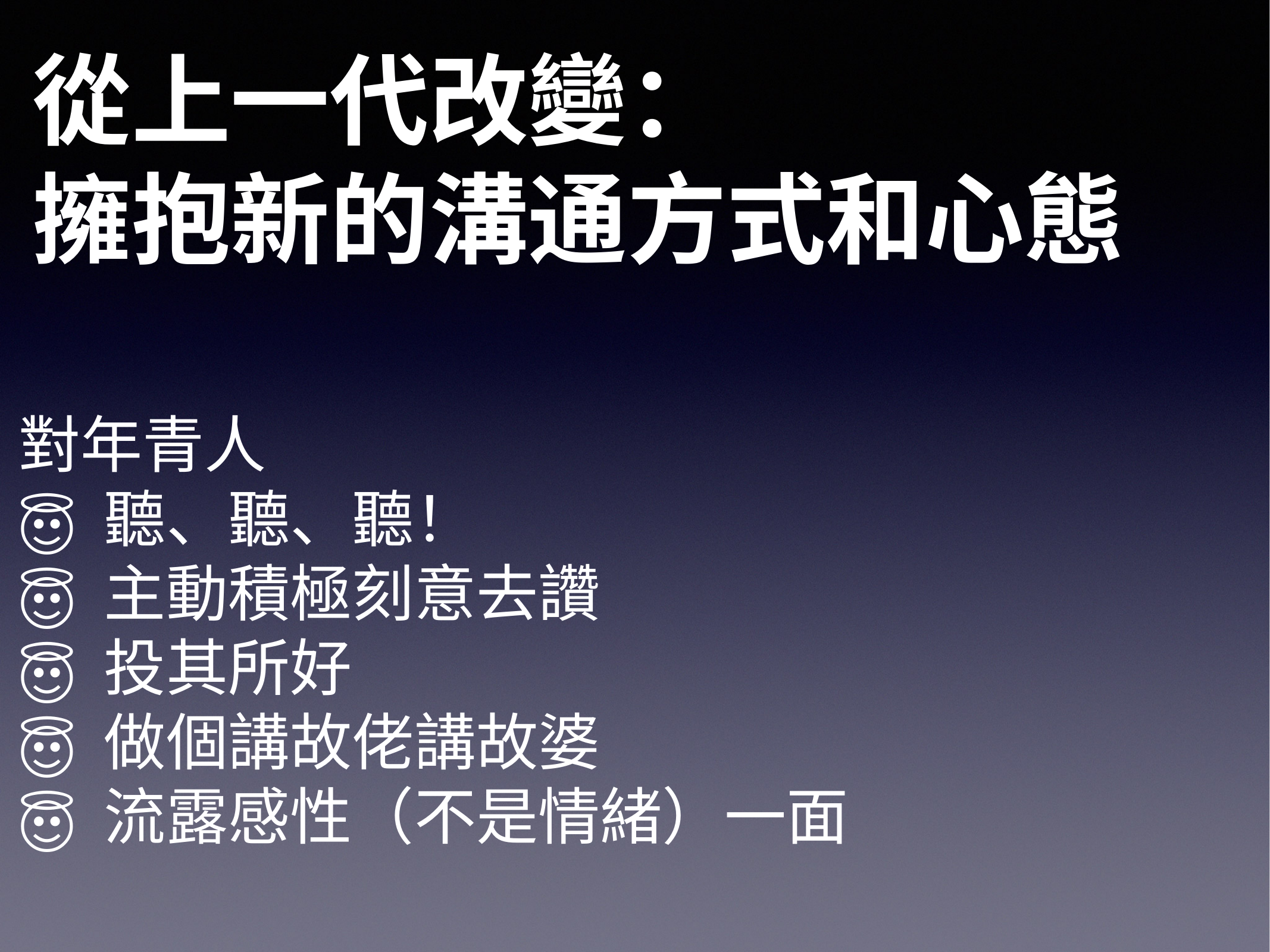

從上一代改變：
擁抱新的溝通方式和心態
對年青人
😇 聽、聽、聽！
😇 主動積極刻意去讚
😇 投其所好
😇 做個講故佬講故婆
😇 流露感性（不是情緒）一面